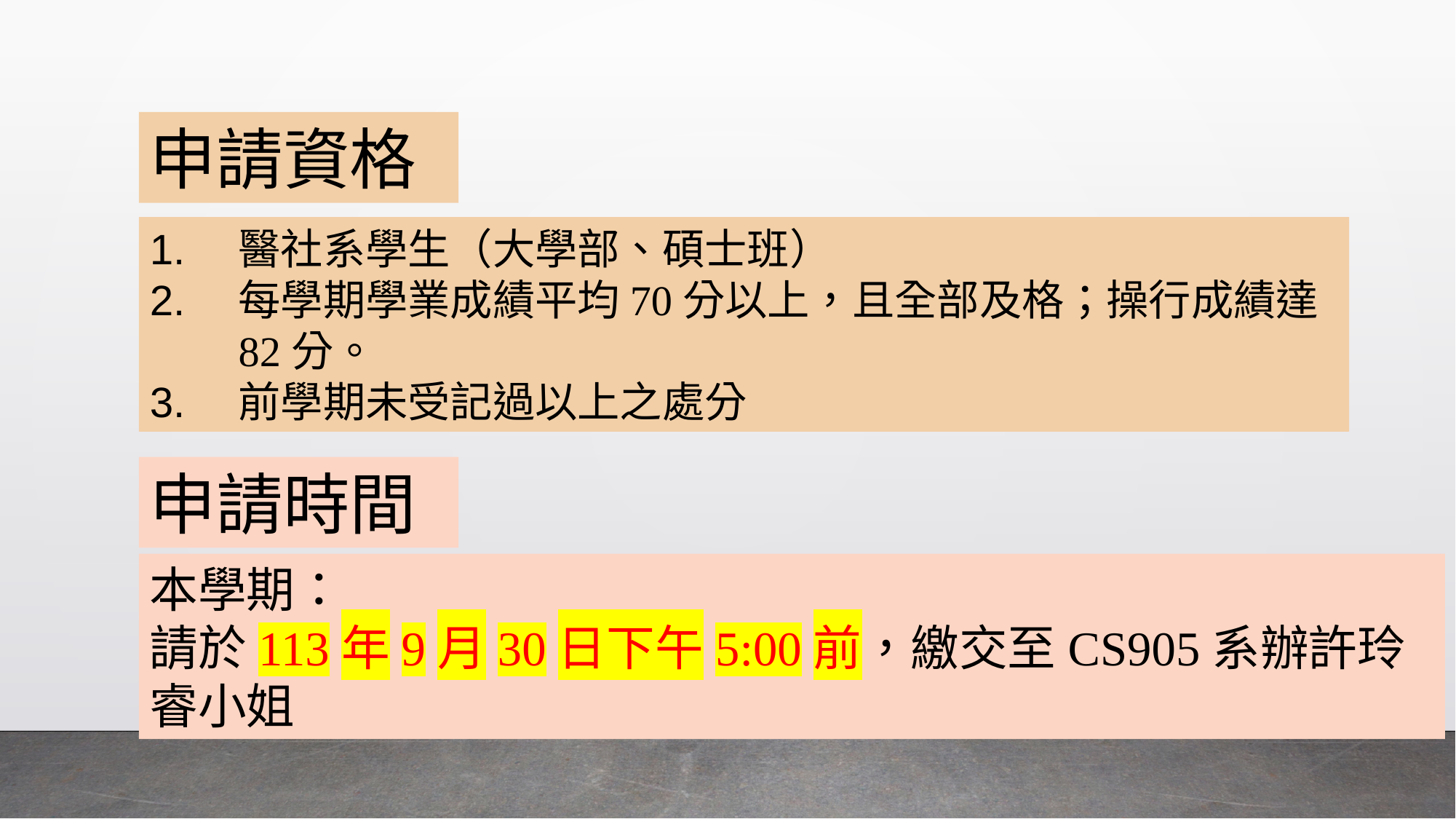

申請資格
醫社系學生（大學部、碩士班）
每學期學業成績平均70分以上，且全部及格；操行成績達82分。
前學期未受記過以上之處分
申請時間
本學期：
請於113年9月30日下午5:00前，繳交至CS905系辦許玲睿小姐